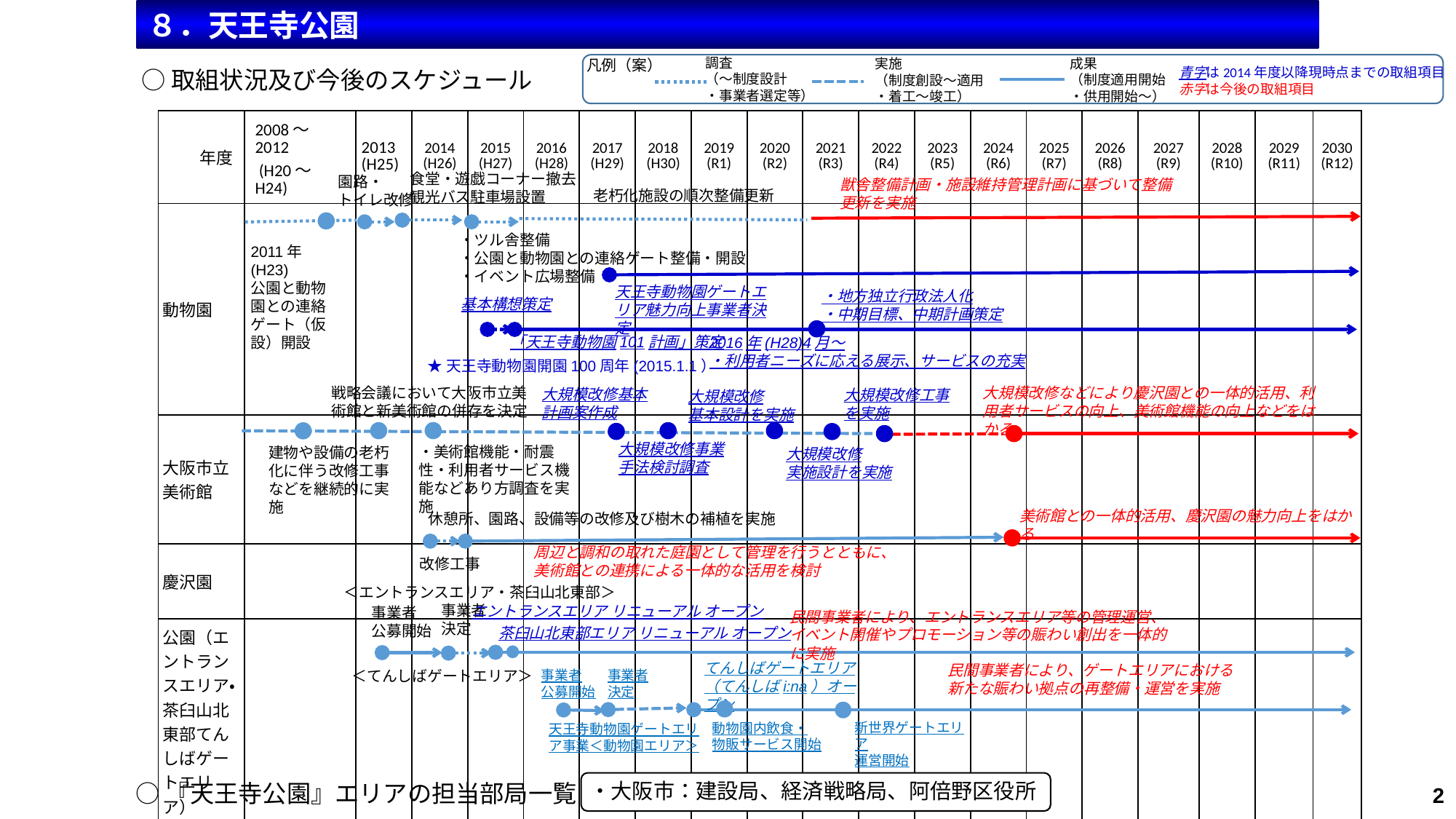

８．天王寺公園
調査
（～制度設計
・事業者選定等）
成果
（制度適用開始
・供用開始～）
実施
（制度創設～適用
・着工～竣工）
凡例（案）

青字は2014年度以降現時点までの取組項目
赤字は今後の取組項目
○取組状況及び今後のスケジュール
| 年度 | 2008～2012 (H20～H24) | 2013 (H25) | 2014 (H26) | 2015 (H27) | 2016 (H28) | 2017 (H29) | 2018 (H30) | 2019 (R1) | 2020 (R2) | 2021 (R3) | 2022 (R4) | 2023 (R5) | 2024 (R6) | 2025 (R7) | 2026 (R8) | 2027 (R9) | 2028 (R10) | 2029 (R11) | 2030 (R12) |
| --- | --- | --- | --- | --- | --- | --- | --- | --- | --- | --- | --- | --- | --- | --- | --- | --- | --- | --- | --- |
| 動物園 |  |  |  |  |  |  |  |  |  |  |  |  |  |  |  |  |  |  |  |
| 大阪市立美術館 |  |  |  |  |  |  |  |  |  |  |  |  |  |  |  |  |  |  |  |
| 慶沢園 |  |  |  |  |  |  |  |  |  |  |  |  |  |  |  |  |  |  |  |
| 公園（エントランスエリア・茶臼山北東部てんしばゲートエリア） |  |  |  |  |  |  |  |  |  |  |  |  |  |  |  |  |  |  |  |
食堂・遊戯コーナー撤去
観光バス駐車場設置
園路・
トイレ改修
獣舎整備計画・施設維持管理計画に基づいて整備更新を実施
老朽化施設の順次整備更新

・ツル舎整備
・公園と動物園との連絡ゲート整備・開設
・イベント広場整備
2011年(H23)
公園と動物園との連絡ゲート（仮設）開設
天王寺動物園ゲートエリア魅力向上事業者決定
・地方独立行政法人化
・中期目標、中期計画策定
基本構想策定

「天王寺動物園101計画」策定
2016年(H28)4月～
・利用者ニーズに応える展示、サービスの充実
★天王寺動物園開園100周年(2015.1.1）
大規模改修などにより慶沢園との一体的活用、利用者サービスの向上、美術館機能の向上などをはかる
戦略会議において大阪市立美術館と新美術館の併存を決定
大規模改修基本計画案作成
大規模改修工事を実施
大規模改修
基本設計を実施

大規模改修事業手法検討調査
・美術館機能・耐震性・利用者サービス機能などあり方調査を実施
建物や設備の老朽化に伴う改修工事などを継続的に実施
大規模改修
実施設計を実施
美術館との一体的活用、慶沢園の魅力向上をはかる
休憩所、園路、設備等の改修及び樹木の補植を実施

周辺と調和の取れた庭園として管理を行うとともに、美術館との連携による一体的な活用を検討
改修工事
＜エントランスエリア・茶臼山北東部＞
事業者
決定
エントランスエリア リニューアル オープン
事業者
公募開始
民間事業者により、エントランスエリア等の管理運営、イベント開催やプロモーション等の賑わい創出を一体的に実施
茶臼山北東部エリア リニューアル オープン

てんしばゲートエリア
（てんしばi:na）オープン
民間事業者により、ゲートエリアにおける
新たな賑わい拠点の再整備・運営を実施
＜てんしばゲートエリア＞
事業者
公募開始
事業者
決定

新世界ゲートエリア
運営開始
動物園内飲食・
物販サービス開始
天王寺動物園ゲートエリア事業＜動物園エリア＞
・大阪市：建設局、経済戦略局、阿倍野区役所
○『天王寺公園』エリアの担当部局一覧

2